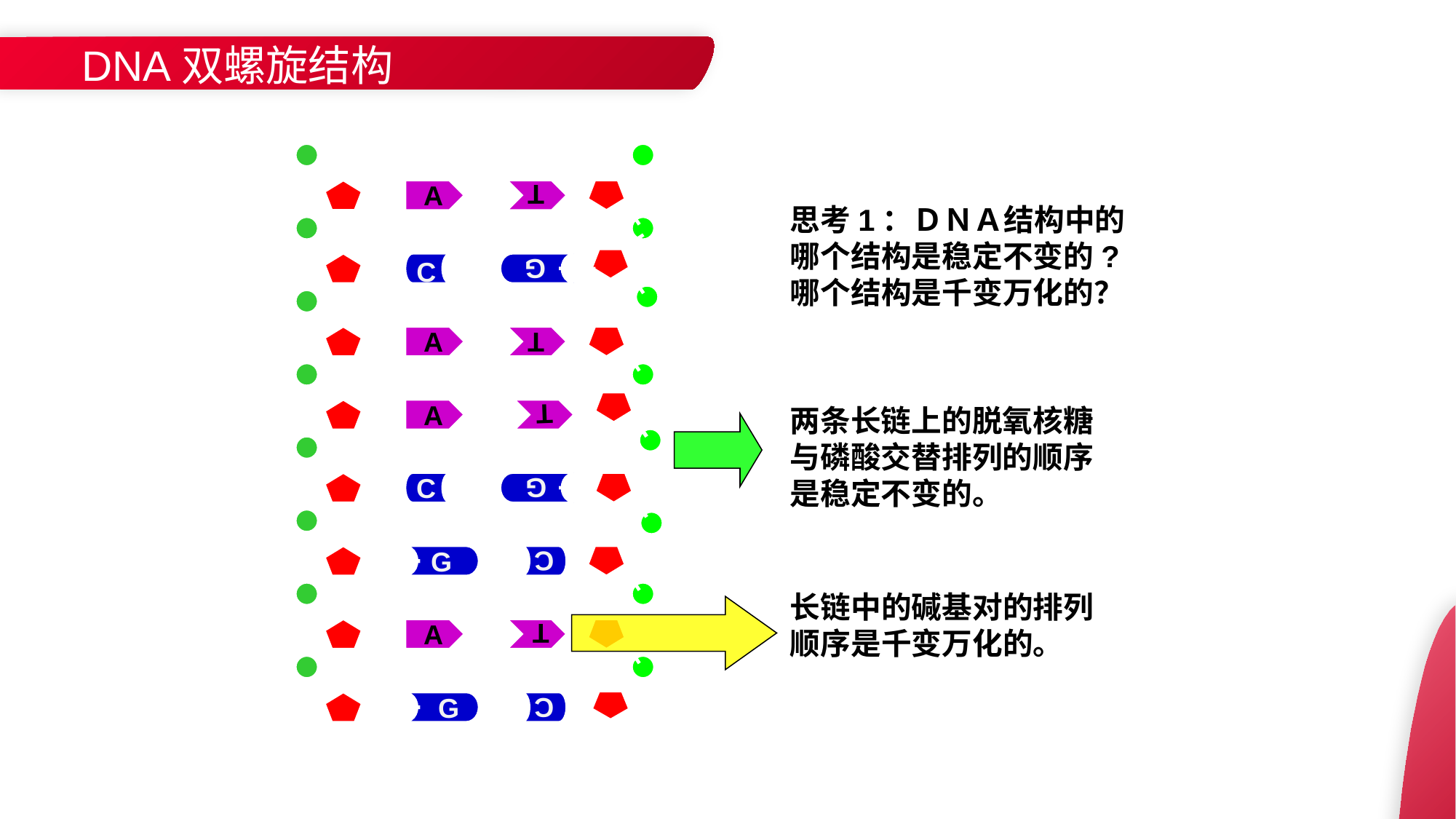

DNA双螺旋结构

A
T

思考1：ＤＮＡ结构中的哪个结构是稳定不变的?哪个结构是千变万化的？

G
C

A
T

A

T
两条长链上的脱氧核糖与磷酸交替排列的顺序是稳定不变的。

C
G

G
C

长链中的碱基对的排列顺序是千变万化的。

A
T

G
C